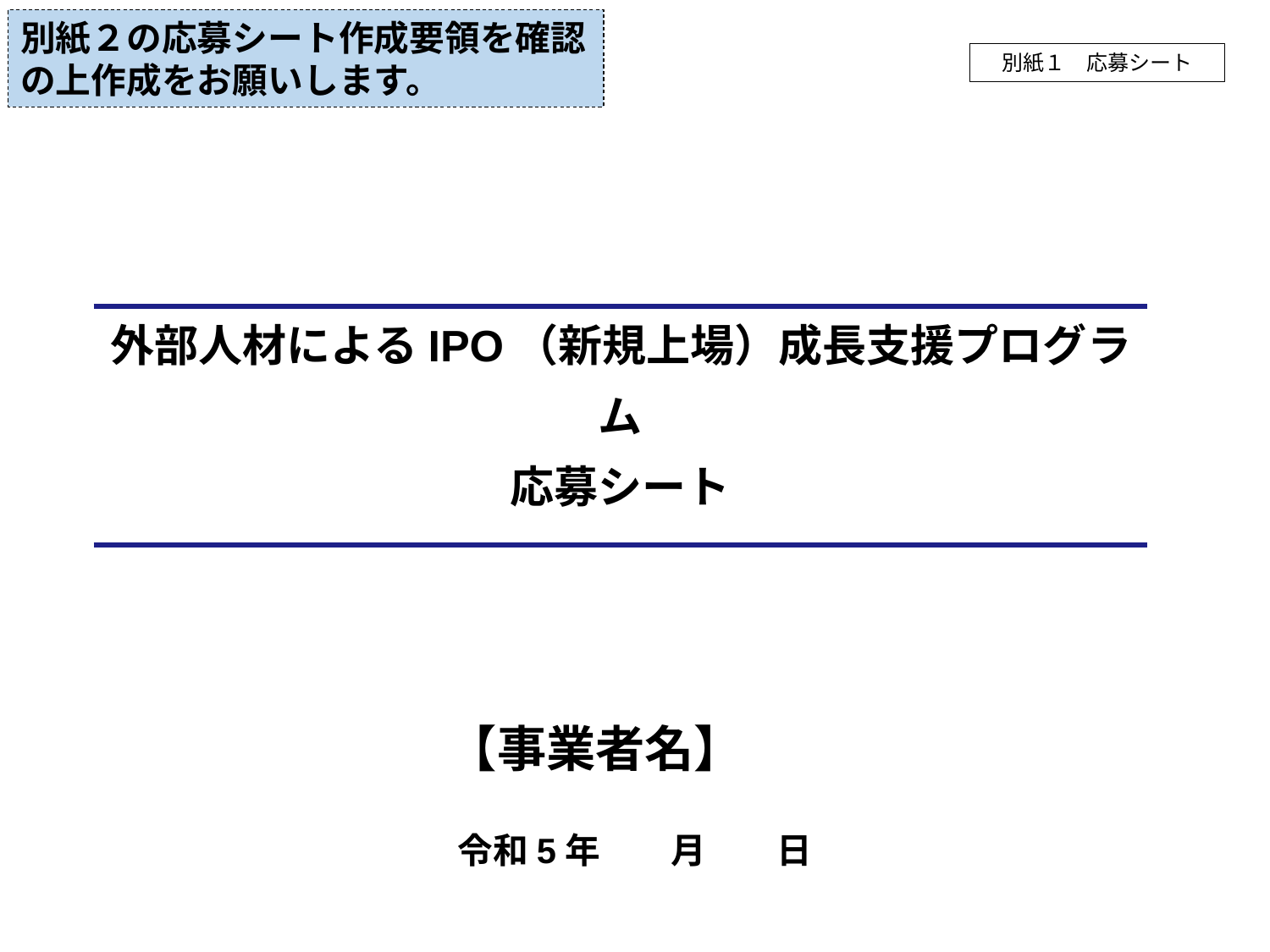

別紙２の応募シート作成要領を確認の上作成をお願いします。
別紙１　応募シート
外部人材によるIPO（新規上場）成長支援プログラム
応募シート

# 【事業者名】
令和5年　　月　　日